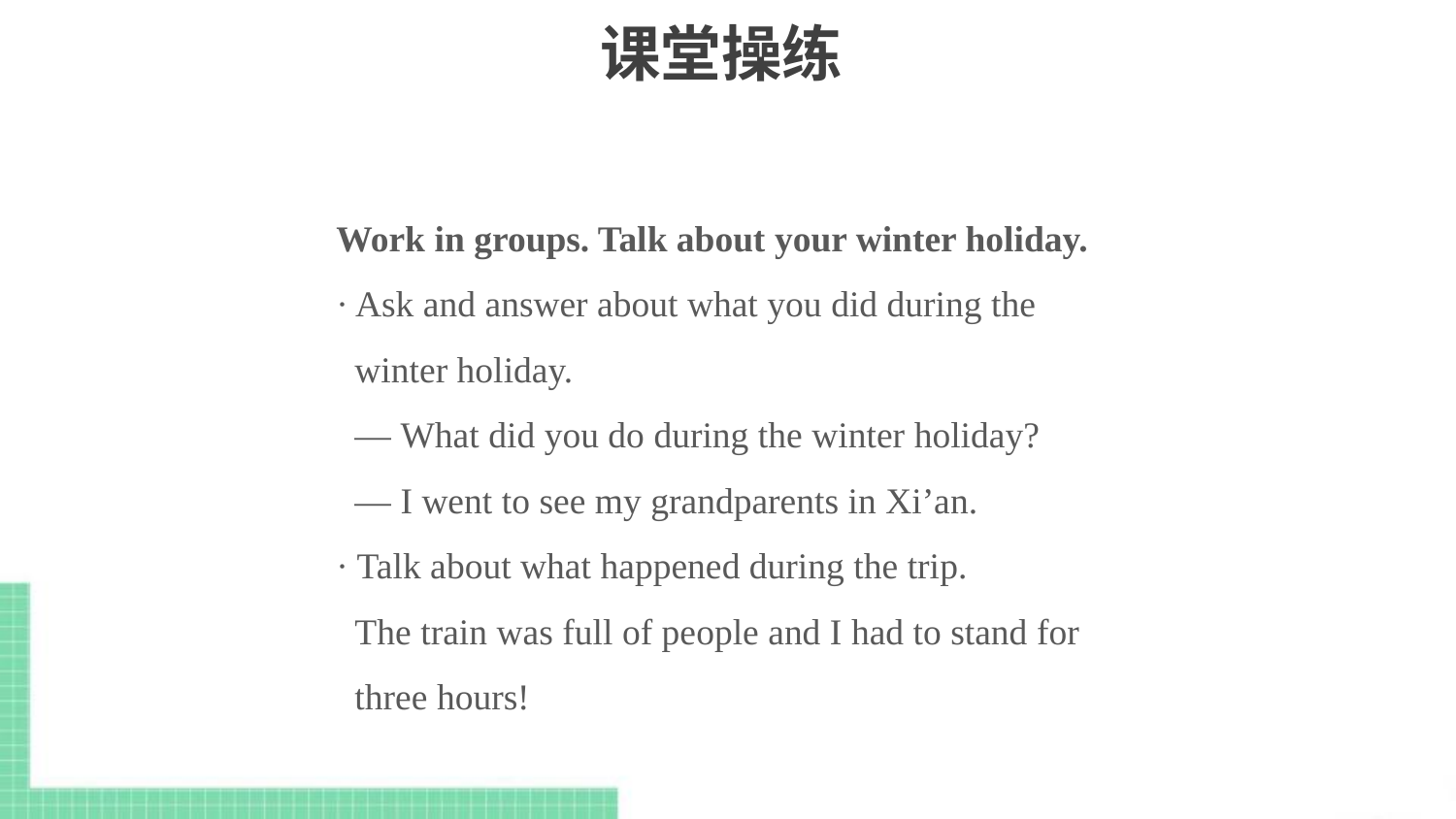

# 课堂操练
Work in groups. Talk about your winter holiday.
· Ask and answer about what you did during the
  winter holiday.
  — What did you do during the winter holiday?
  — I went to see my grandparents in Xi’an.
· Talk about what happened during the trip.
  The train was full of people and I had to stand for
  three hours!